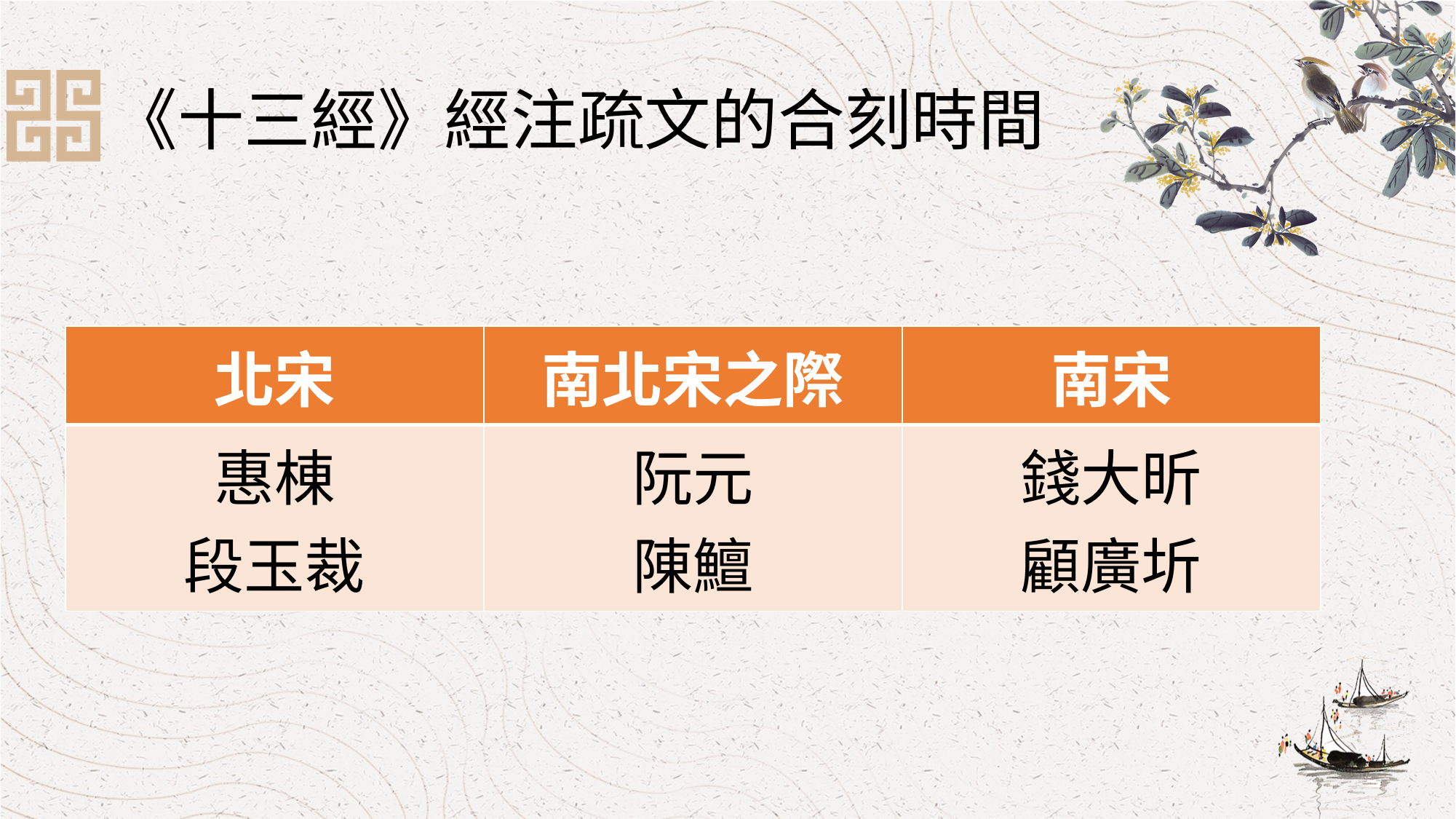

# 《十三經》經注疏文的合刻時間
| 北宋 | 南北宋之際 | 南宋 |
| --- | --- | --- |
| 惠棟 段玉裁 | 阮元 陳鱣 | 錢大昕 顧廣圻 |